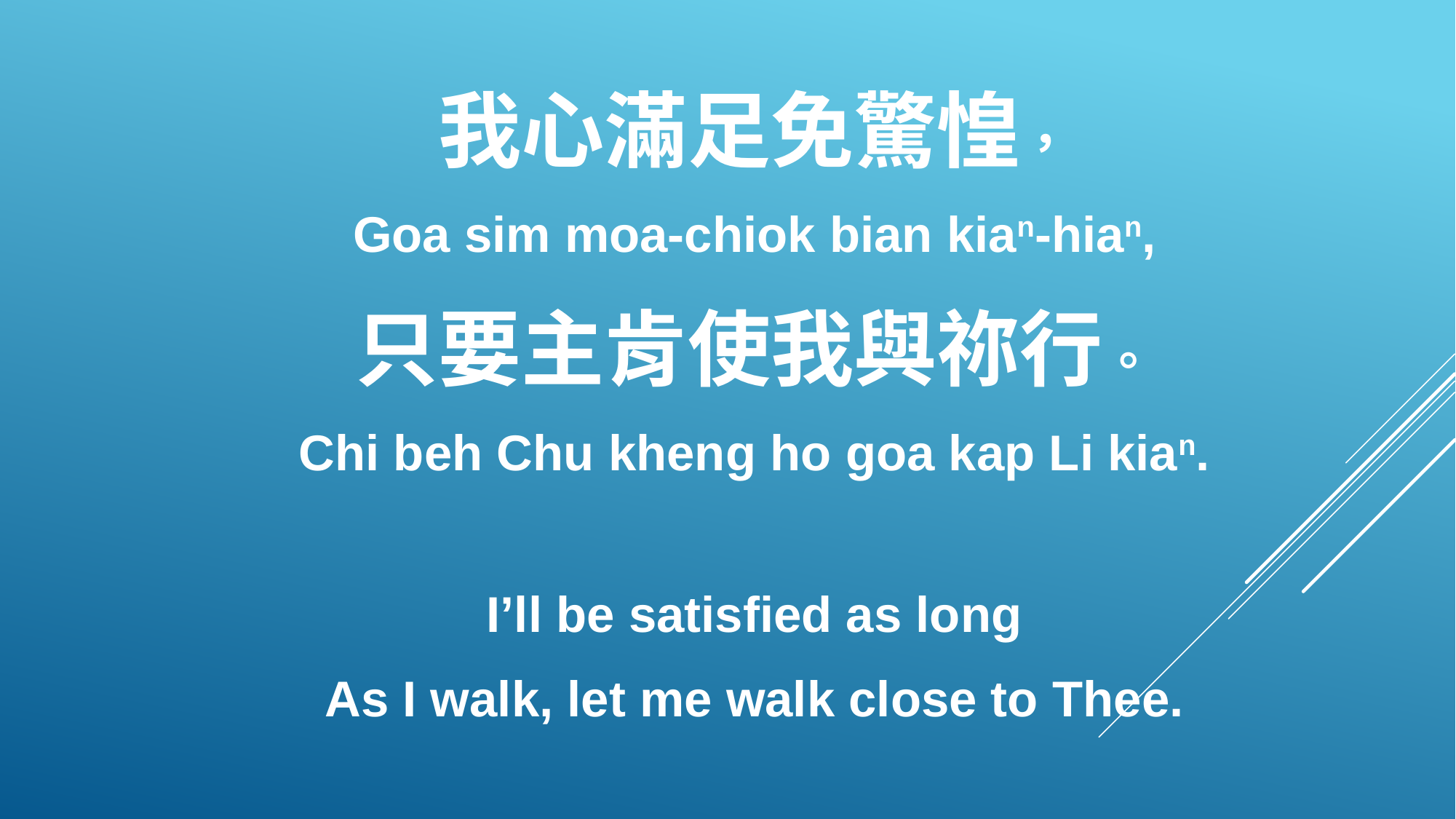

我心滿足免驚惶，
Goa sim moa-chiok bian kian-hian,
只要主肯使我與祢行。
Chi beh Chu kheng ho goa kap Li kian.

I’ll be satisfied as long
As I walk, let me walk close to Thee.